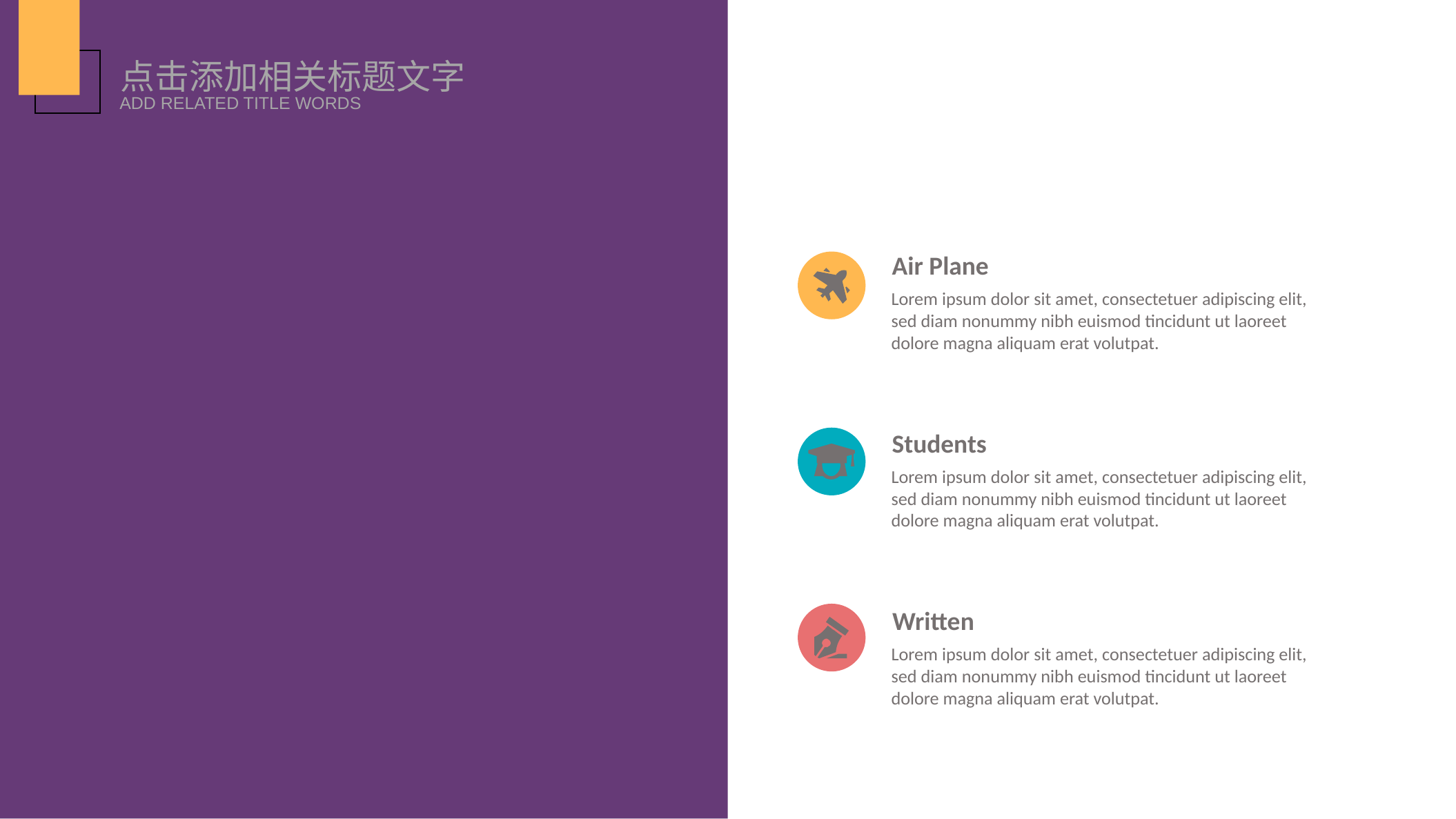

点击添加相关标题文字
ADD RELATED TITLE WORDS
Air Plane
Lorem ipsum dolor sit amet, consectetuer adipiscing elit, sed diam nonummy nibh euismod tincidunt ut laoreet dolore magna aliquam erat volutpat.

Students
Lorem ipsum dolor sit amet, consectetuer adipiscing elit, sed diam nonummy nibh euismod tincidunt ut laoreet dolore magna aliquam erat volutpat.

Written
Lorem ipsum dolor sit amet, consectetuer adipiscing elit, sed diam nonummy nibh euismod tincidunt ut laoreet dolore magna aliquam erat volutpat.